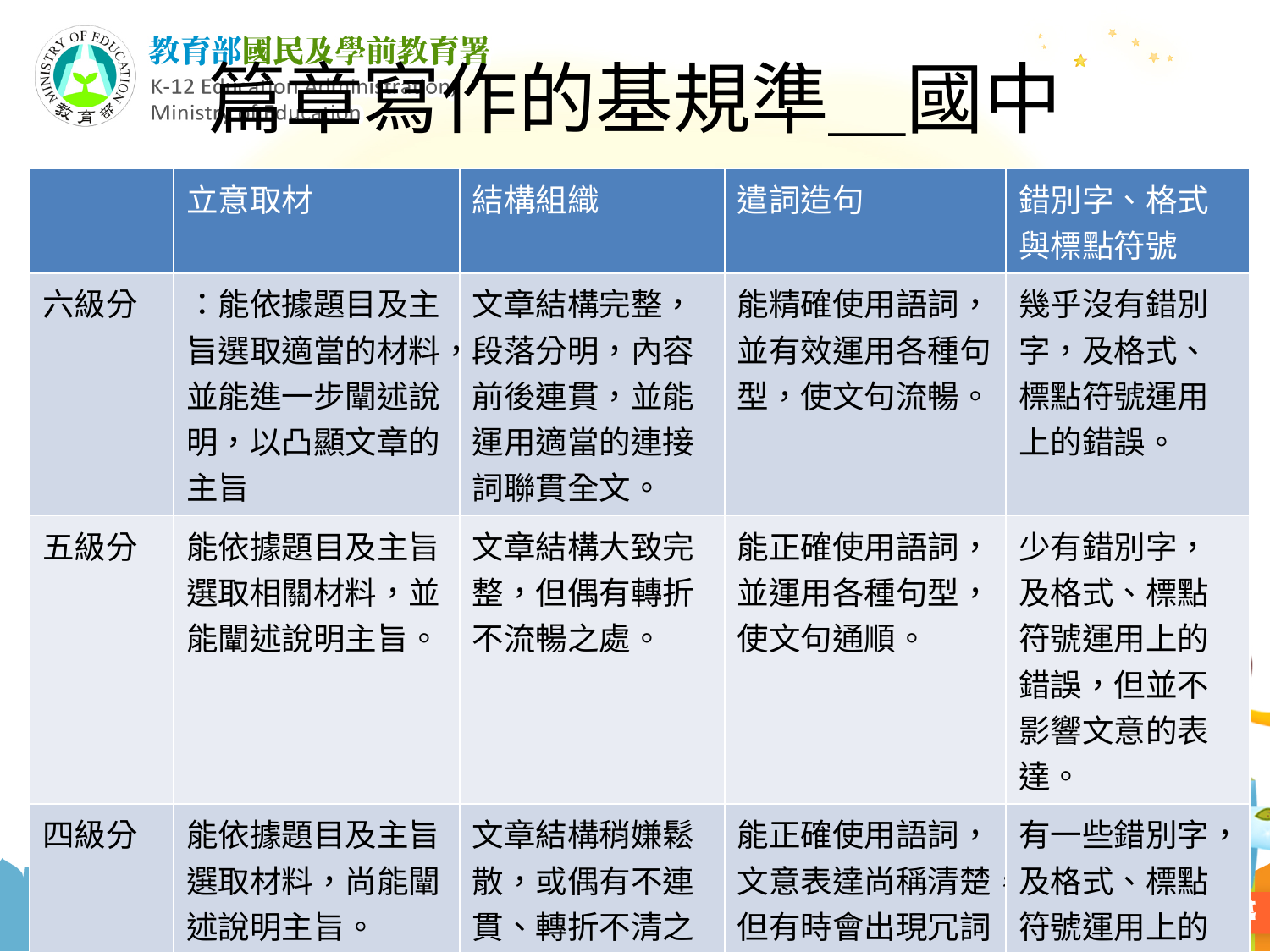

# 篇章寫作的基規準＿國中
|  | 立意取材 | 結構組織 | 遣詞造句 | 錯別字、格式與標點符號 |
| --- | --- | --- | --- | --- |
| 六級分 | ：能依據題目及主旨選取適當的材料，並能進一步闡述說明，以凸顯文章的主旨 | 文章結構完整，段落分明，內容前後連貫，並能運用適當的連接詞聯貫全文。 | 能精確使用語詞，並有效運用各種句型，使文句流暢。 | 幾乎沒有錯別字，及格式、標點符號運用上的錯誤。 |
| 五級分 | 能依據題目及主旨選取相關材料，並能闡述說明主旨。 | 文章結構大致完整，但偶有轉折不流暢之處。 | 能正確使用語詞，並運用各種句型，使文句通順。 | 少有錯別字，及格式、標點符號運用上的錯誤，但並不影響文意的表達。 |
| 四級分 | 能依據題目及主旨選取材料，尚能闡述說明主旨。 | 文章結構稍嫌鬆散，或偶有不連貫、轉折不清之處。 | 能正確使用語詞，文意表達尚稱清楚，但有時會出現冗詞贅句；句型較無變化。 | 有一些錯別字，及格式、標點符號運用上的錯誤，但不至於造成理解上太大的困難。 |